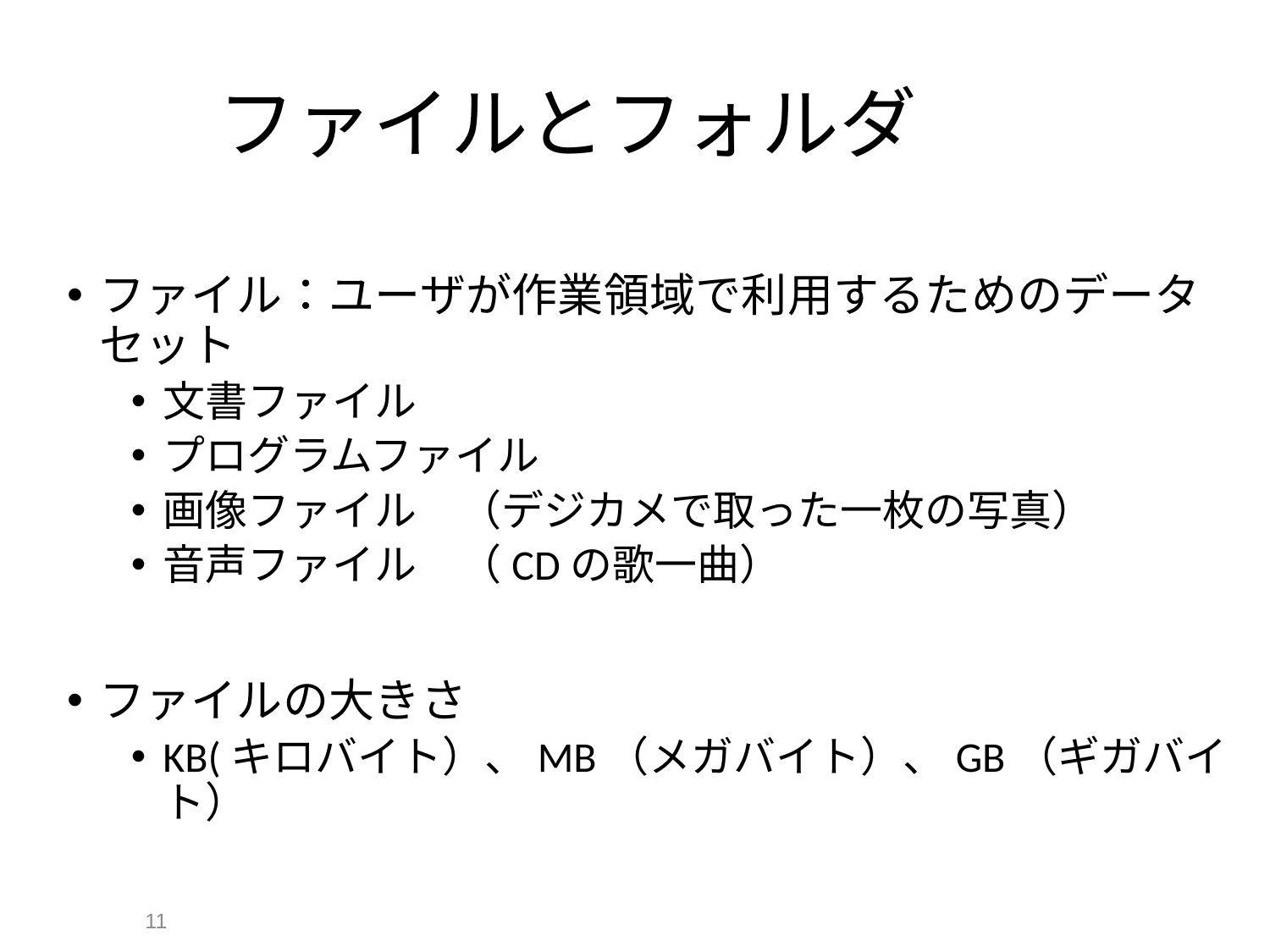

# ファイルとフォルダ
ファイル：ユーザが作業領域で利用するためのデータセット
文書ファイル
プログラムファイル
画像ファイル　（デジカメで取った一枚の写真）
音声ファイル　（CDの歌一曲）

ファイルの大きさ
KB(キロバイト）、MB（メガバイト）、GB（ギガバイト）

11